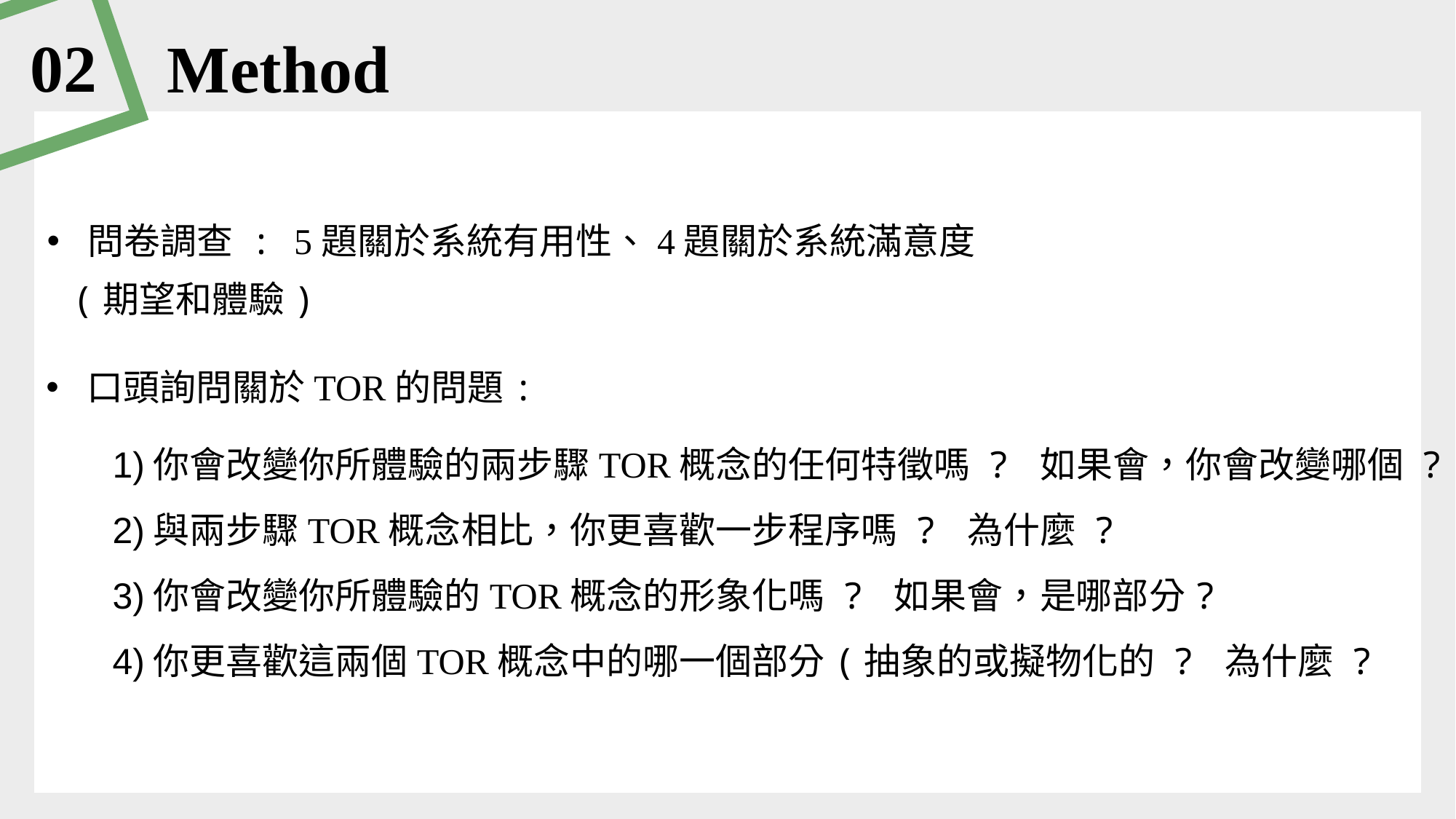

02
Method

問卷調查 : 5題關於系統有用性、4題關於系統滿意度
(期望和體驗)
口頭詢問關於TOR的問題:
你會改變你所體驗的兩步驟TOR概念的任何特徵嗎 ? 如果會，你會改變哪個 ?
與兩步驟TOR概念相比，你更喜歡一步程序嗎 ? 為什麼 ?
你會改變你所體驗的TOR概念的形象化嗎 ? 如果會，是哪部分?
你更喜歡這兩個TOR概念中的哪一個部分(抽象的或擬物化的 ? 為什麼 ?